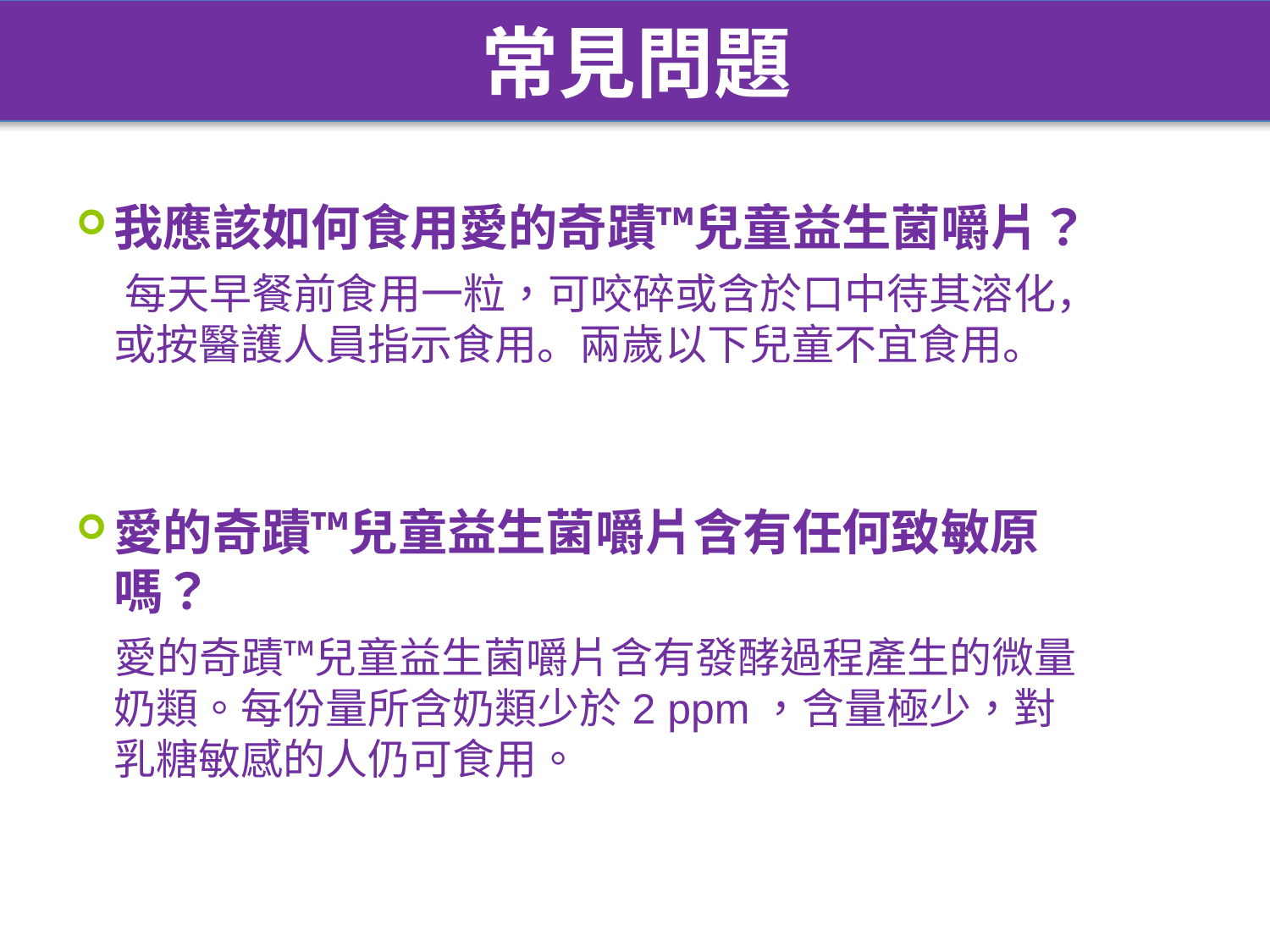

常見問題
我應該如何食用愛的奇蹟™兒童益生菌嚼片？
    每天早餐前食用一粒，可咬碎或含於口中待其溶化，或按醫護人員指示食用。兩歲以下兒童不宜食用。

愛的奇蹟™兒童益生菌嚼片含有任何致敏原嗎？
   愛的奇蹟™兒童益生菌嚼片含有發酵過程產生的微量奶類。每份量所含奶類少於2 ppm，含量極少，對乳糖敏感的人仍可食用。